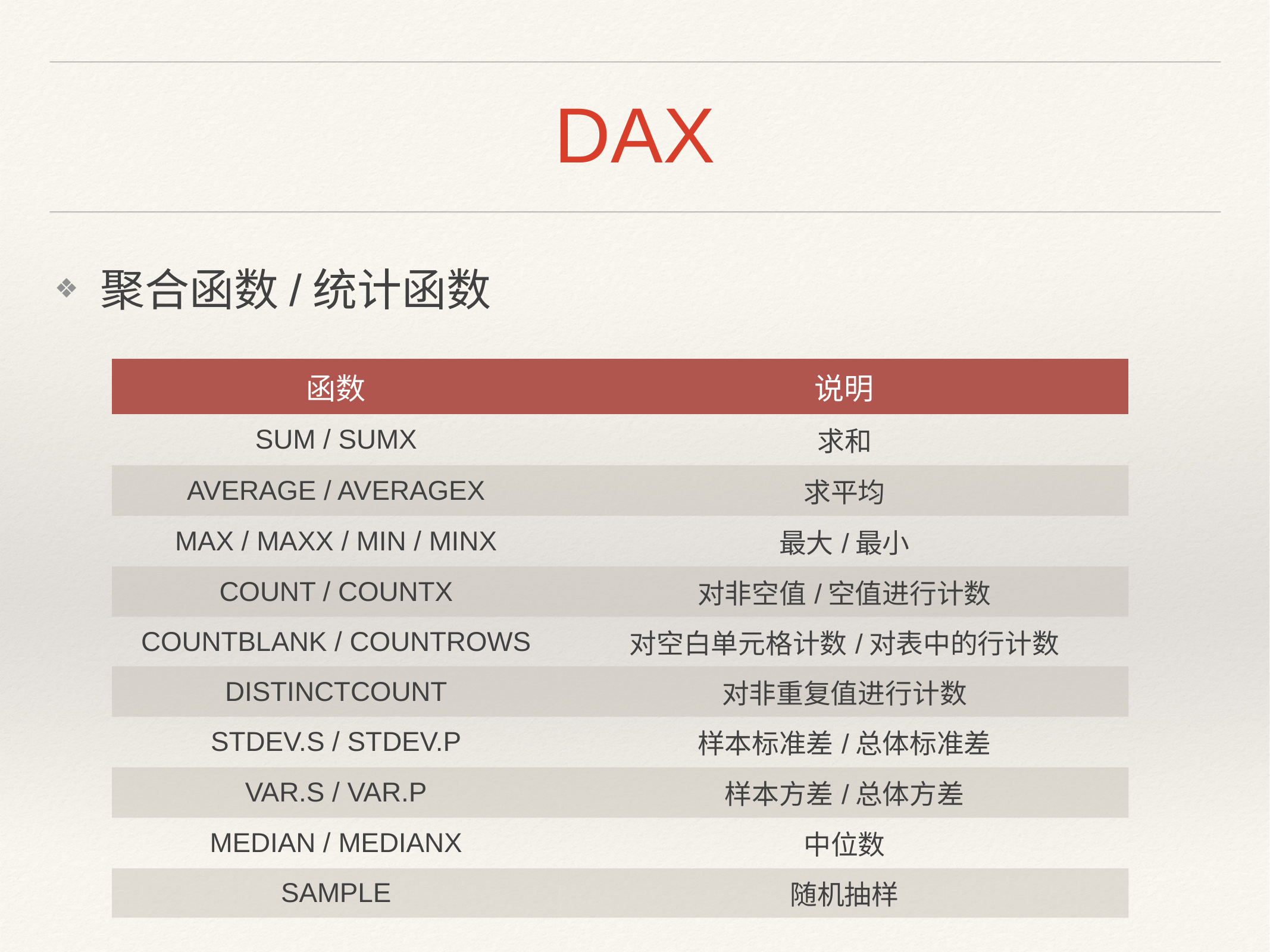

# DAX
聚合函数/统计函数
| 函数 | 说明 |
| --- | --- |
| SUM / SUMX | 求和 |
| AVERAGE / AVERAGEX | 求平均 |
| MAX / MAXX / MIN / MINX | 最大/最小 |
| COUNT / COUNTX | 对非空值/空值进行计数 |
| COUNTBLANK / COUNTROWS | 对空白单元格计数/对表中的行计数 |
| DISTINCTCOUNT | 对非重复值进行计数 |
| STDEV.S / STDEV.P | 样本标准差/总体标准差 |
| VAR.S / VAR.P | 样本方差/总体方差 |
| MEDIAN / MEDIANX | 中位数 |
| SAMPLE | 随机抽样 |